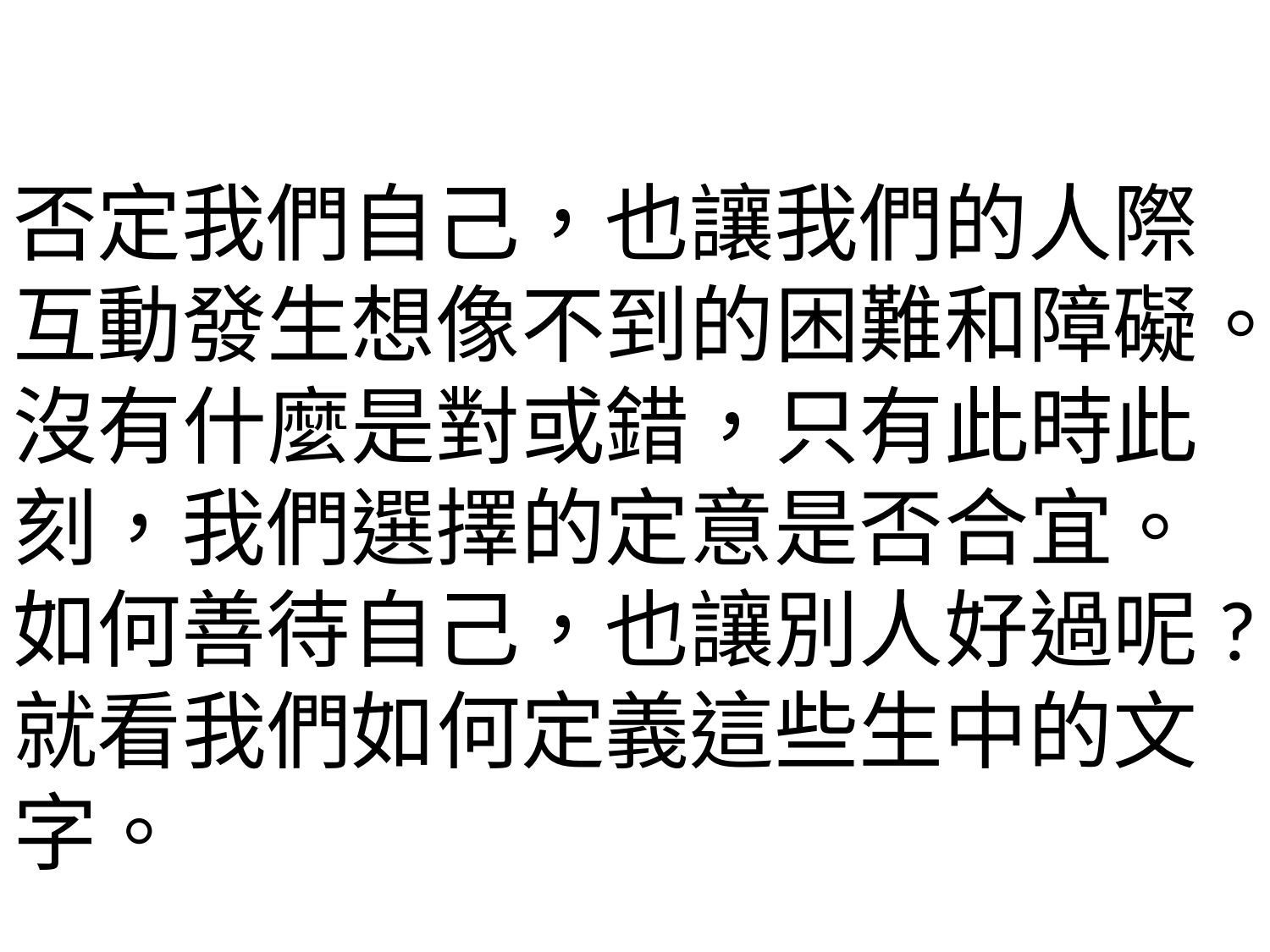

否定我們自己，也讓我們的人際互動發生想像不到的困難和障礙。沒有什麼是對或錯，只有此時此刻，我們選擇的定意是否合宜。如何善待自己，也讓別人好過呢?就看我們如何定義這些生中的文字。